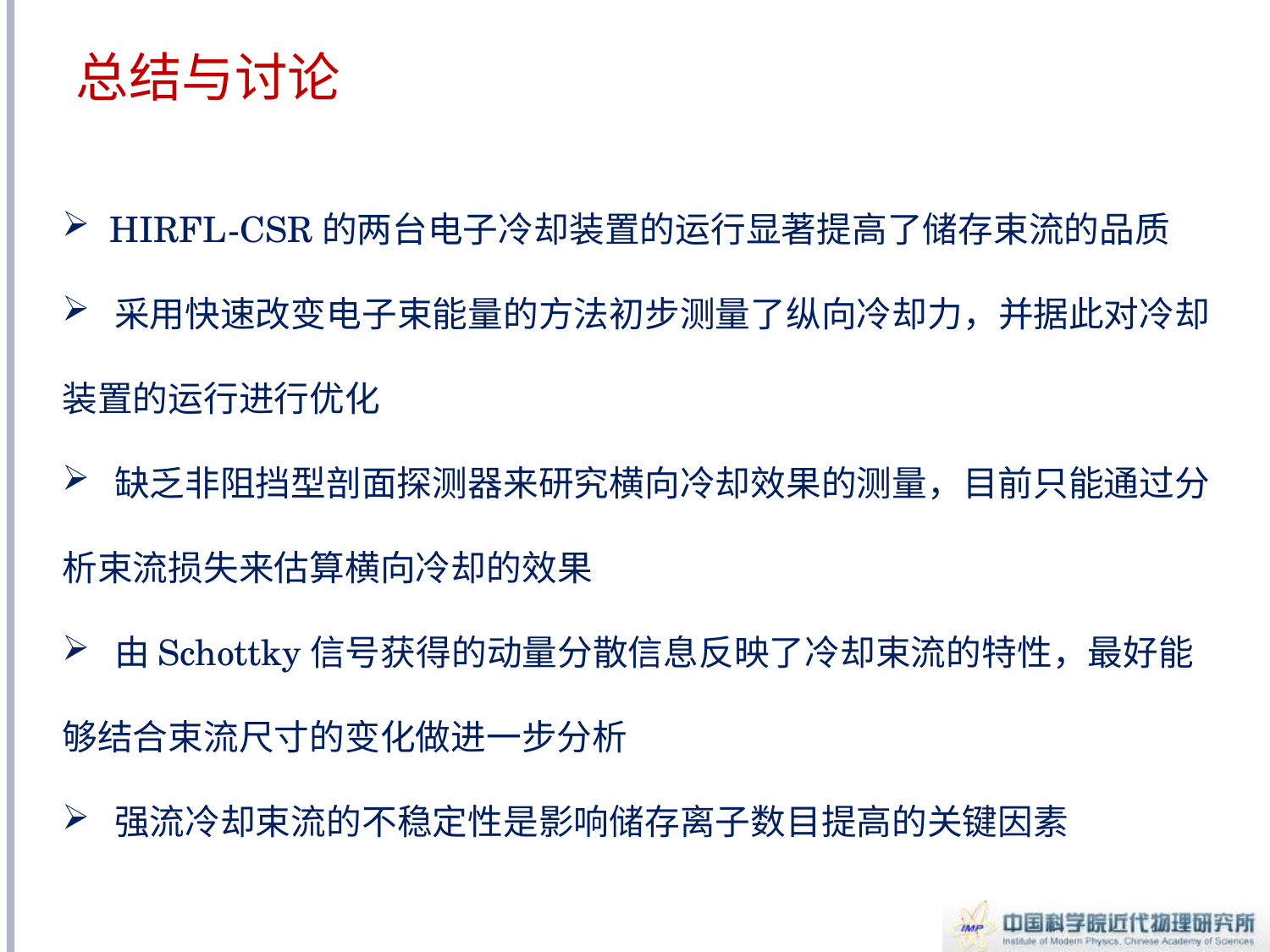

# 总结与讨论
  HIRFL-CSR的两台电子冷却装置的运行显著提高了储存束流的品质
  采用快速改变电子束能量的方法初步测量了纵向冷却力，并据此对冷却装置的运行进行优化
  缺乏非阻挡型剖面探测器来研究横向冷却效果的测量，目前只能通过分析束流损失来估算横向冷却的效果
  由Schottky信号获得的动量分散信息反映了冷却束流的特性，最好能够结合束流尺寸的变化做进一步分析
  强流冷却束流的不稳定性是影响储存离子数目提高的关键因素